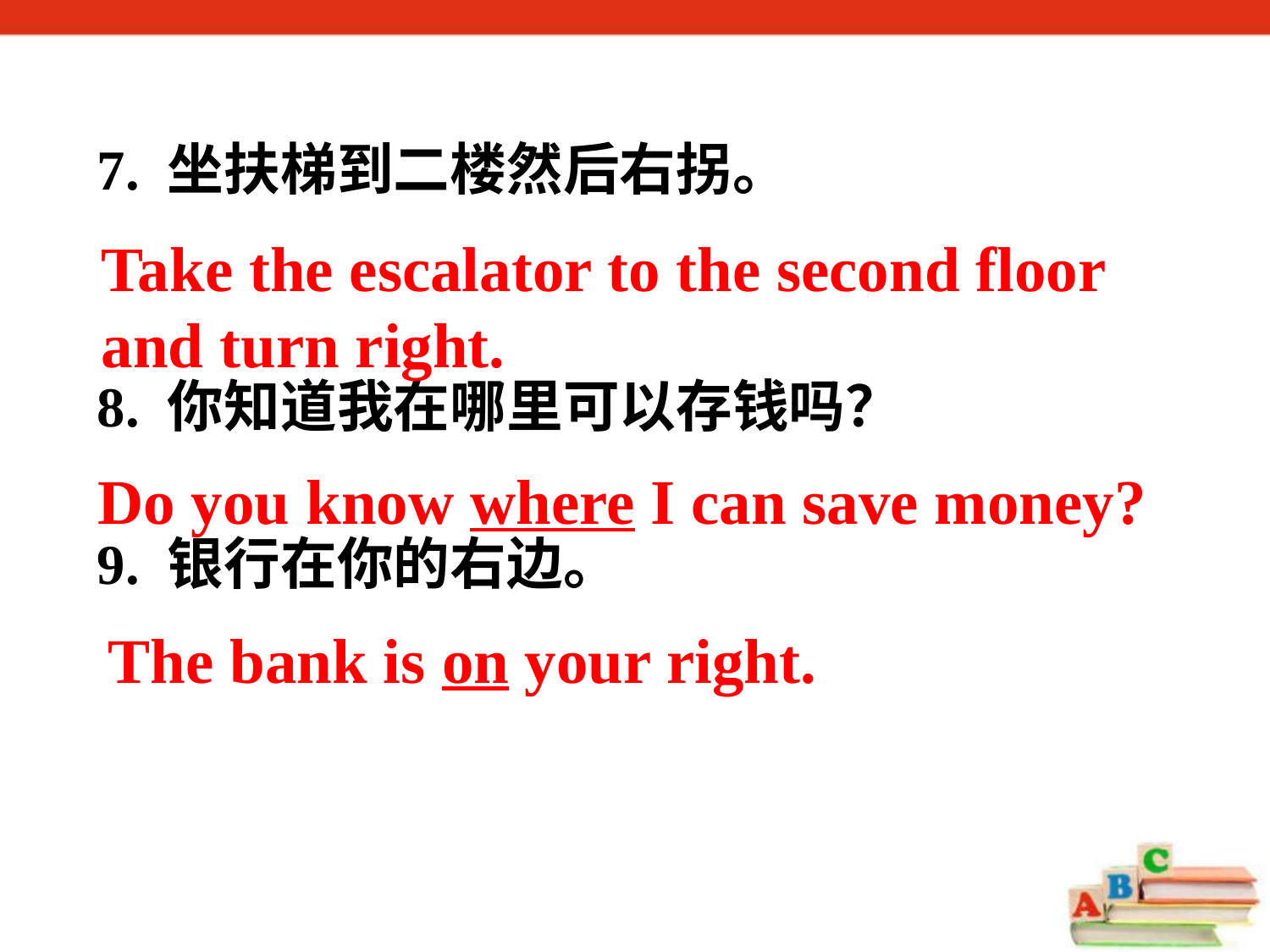

7. 坐扶梯到二楼然后右拐。

8. 你知道我在哪里可以存钱吗？

9. 银行在你的右边。
Take the escalator to the second floor
and turn right.
Do you know where I can save money?
The bank is on your right.